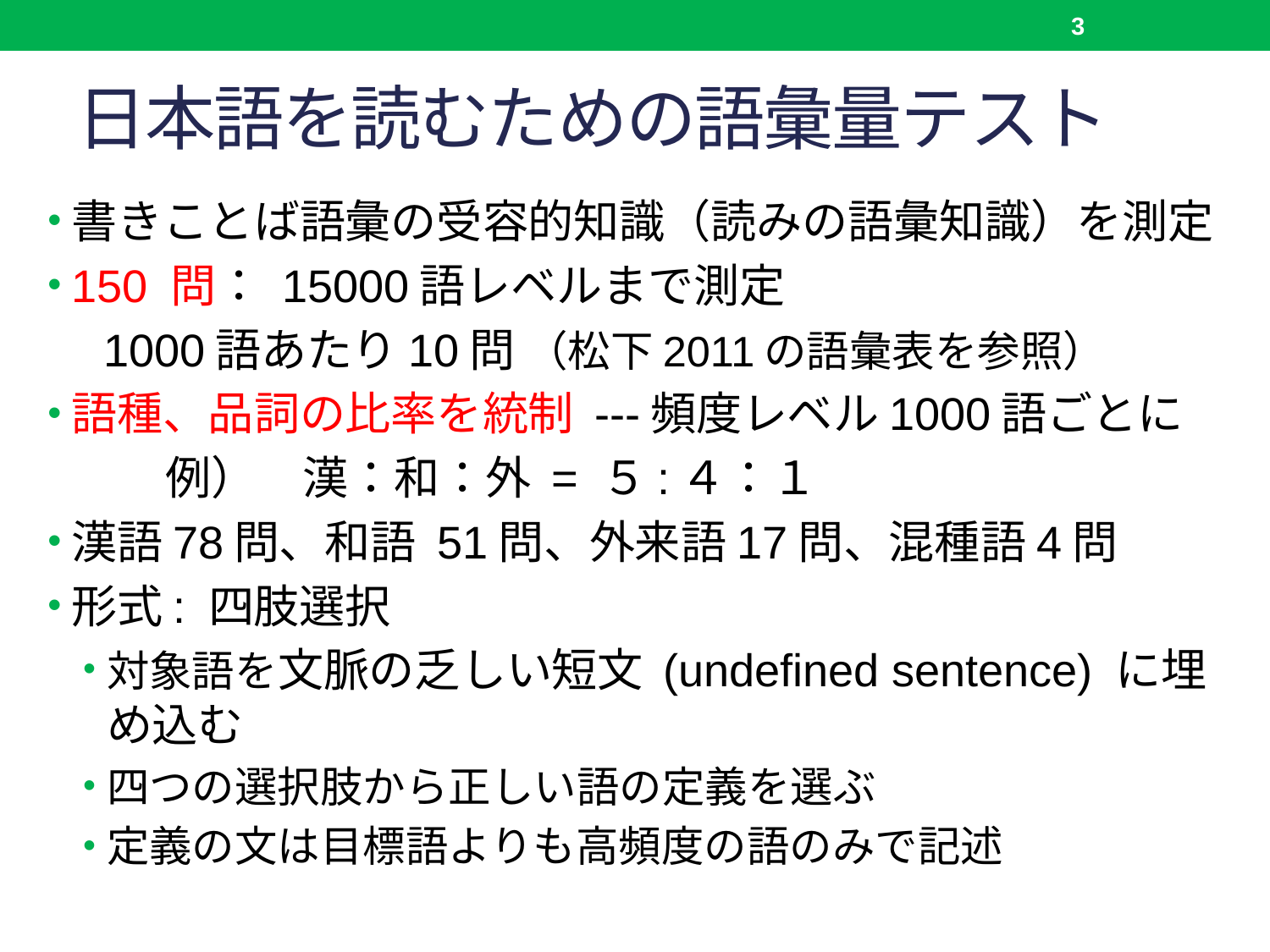

3
# 日本語を読むための語彙量テスト
書きことば語彙の受容的知識（読みの語彙知識）を測定
150 問： 15000語レベルまで測定
　1000語あたり10問 （松下2011の語彙表を参照）
語種、品詞の比率を統制 ---頻度レベル1000語ごとに
	例）　漢：和：外 = ５:４：１
漢語78問、和語 51問、外来語17問、混種語4問
形式: 四肢選択
対象語を文脈の乏しい短文 (undefined sentence) に埋め込む
四つの選択肢から正しい語の定義を選ぶ
定義の文は目標語よりも高頻度の語のみで記述